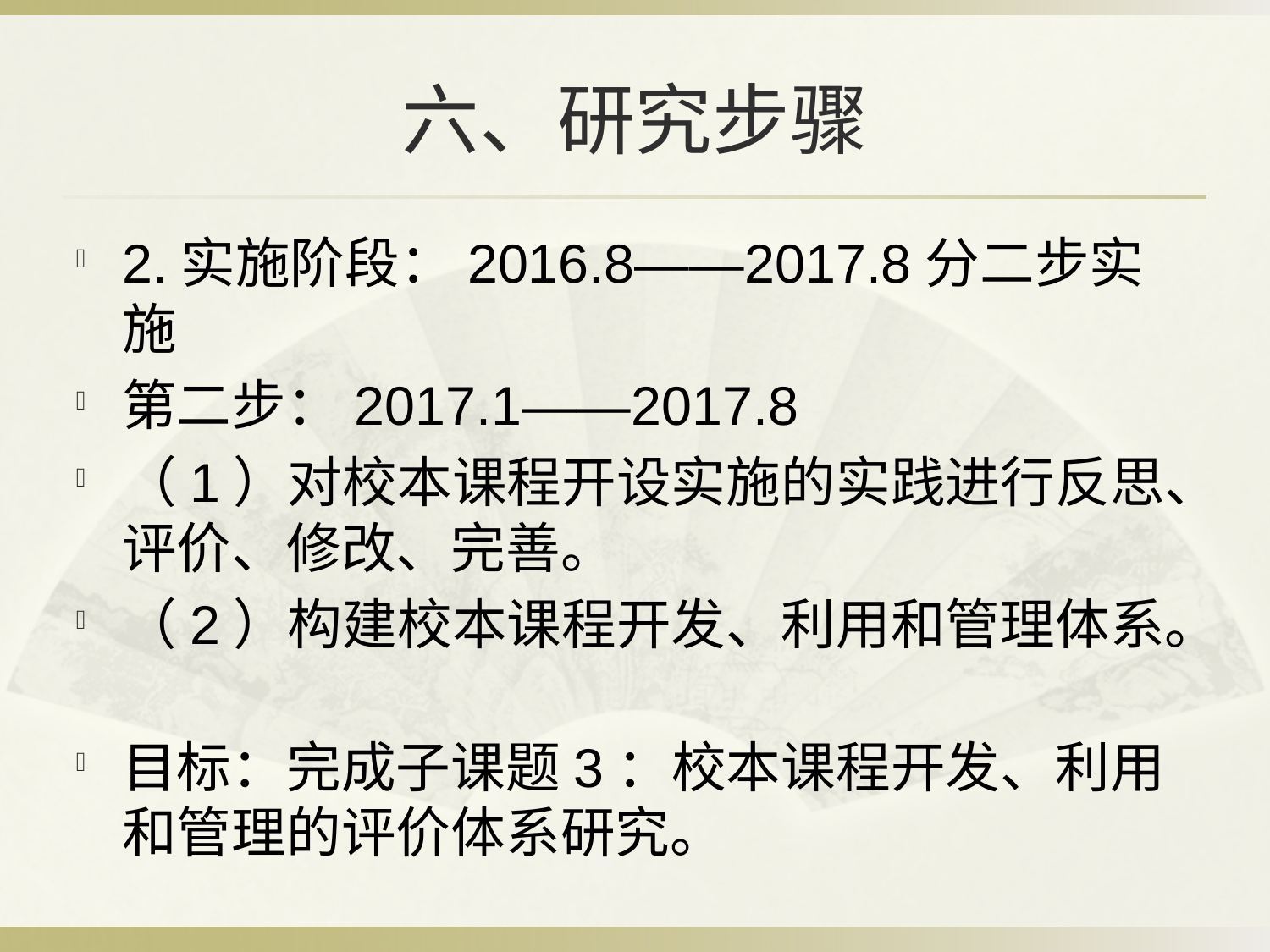

# 六、研究步骤
2.实施阶段：2016.8——2017.8分二步实施
第二步：2017.1——2017.8
（1）对校本课程开设实施的实践进行反思、评价、修改、完善。
（2）构建校本课程开发、利用和管理体系。
目标：完成子课题3：校本课程开发、利用和管理的评价体系研究。